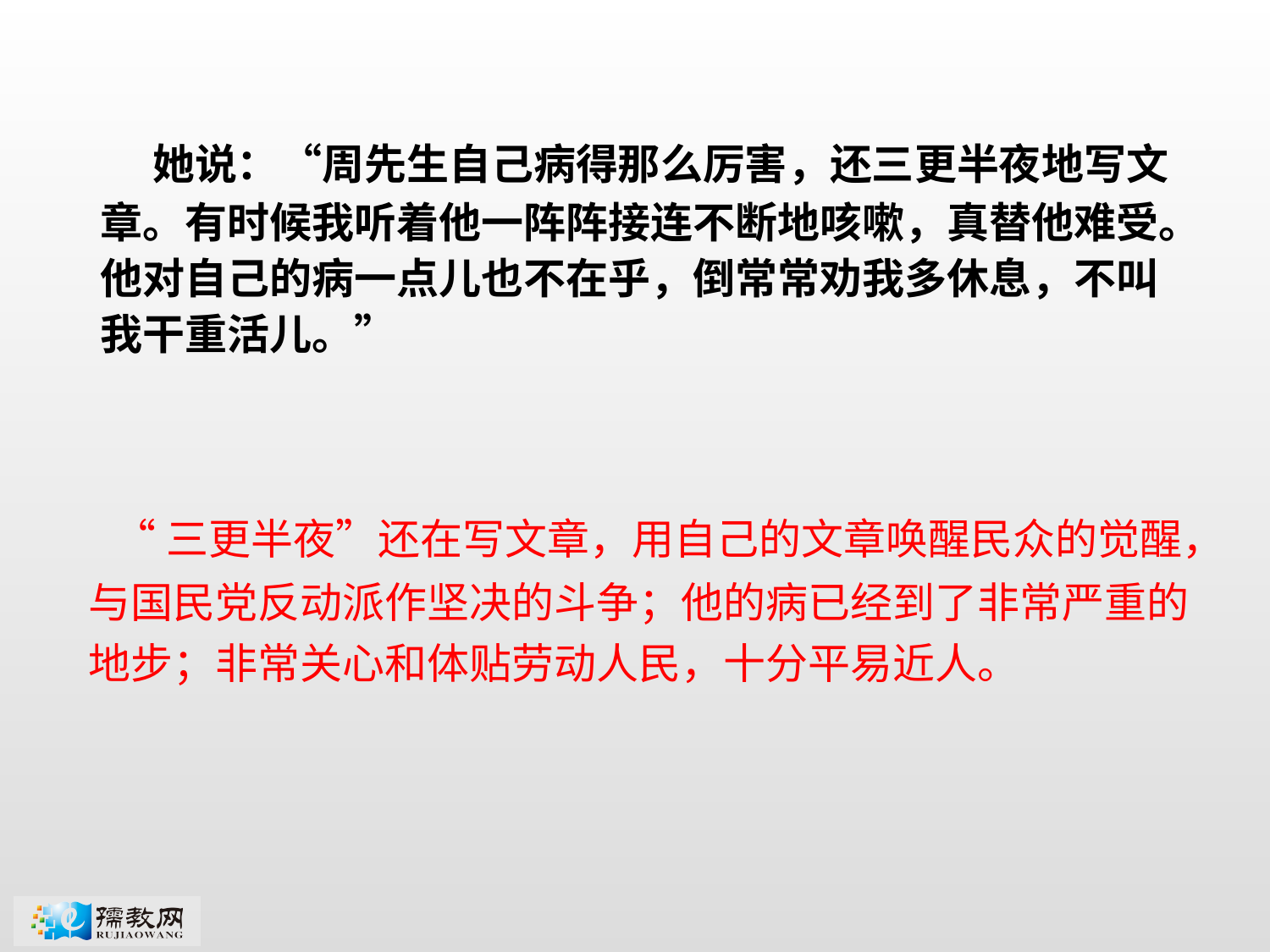

她说：“周先生自己病得那么厉害，还三更半夜地写文章。有时候我听着他一阵阵接连不断地咳嗽，真替他难受。他对自己的病一点儿也不在乎，倒常常劝我多休息，不叫我干重活儿。”
  “三更半夜”还在写文章，用自己的文章唤醒民众的觉醒，与国民党反动派作坚决的斗争；他的病已经到了非常严重的地步；非常关心和体贴劳动人民，十分平易近人。